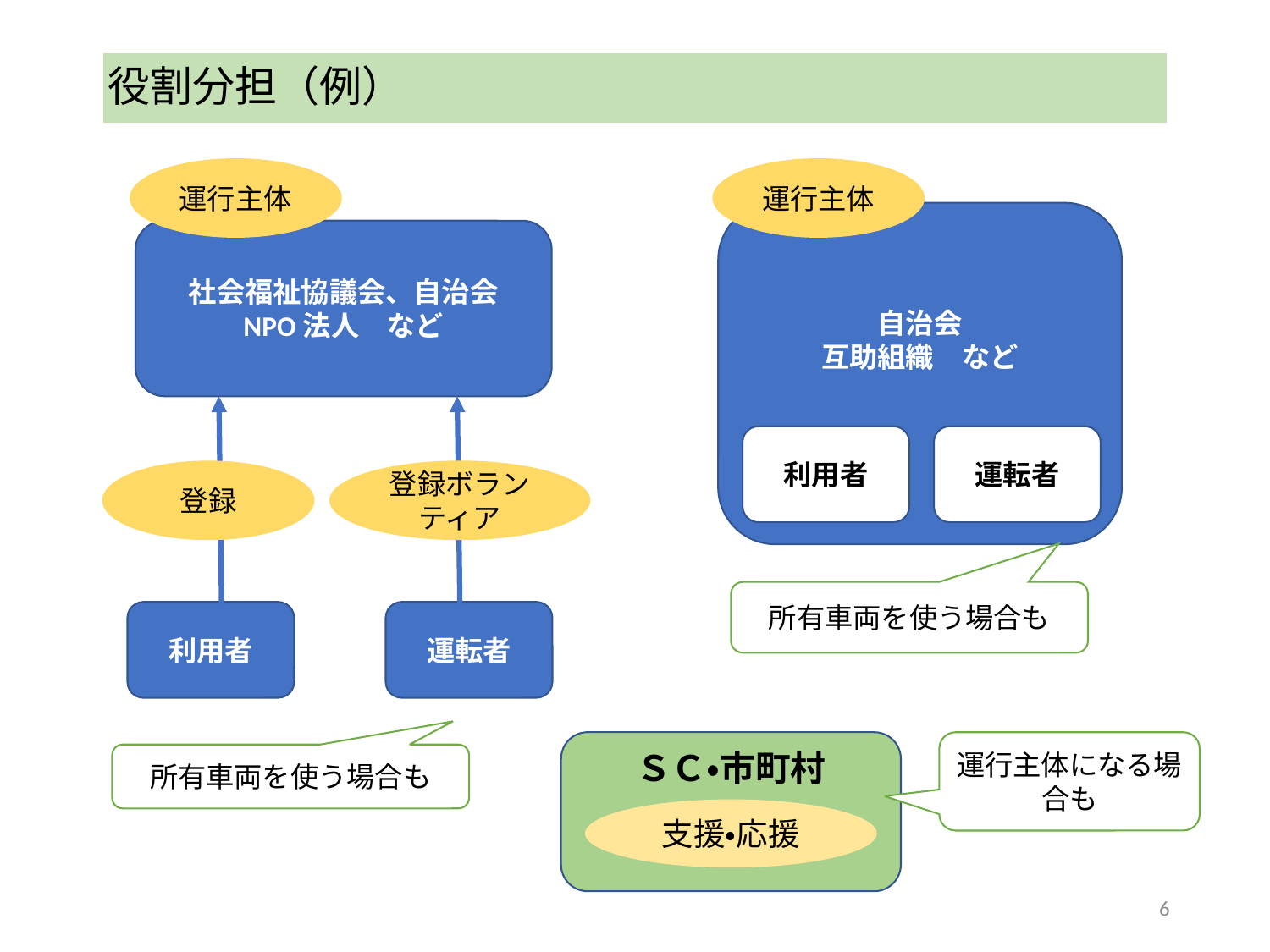

# 役割分担（例）
運行主体
運行主体
自治会
互助組織　など

社会福祉協議会、自治会
NPO法人　など
利用者
運転者
登録
登録ボランティア
所有車両を使う場合も
利用者
運転者
所有車両を使う場合も
ＳＣ・市町村

支援・応援
運行主体になる場合も
6